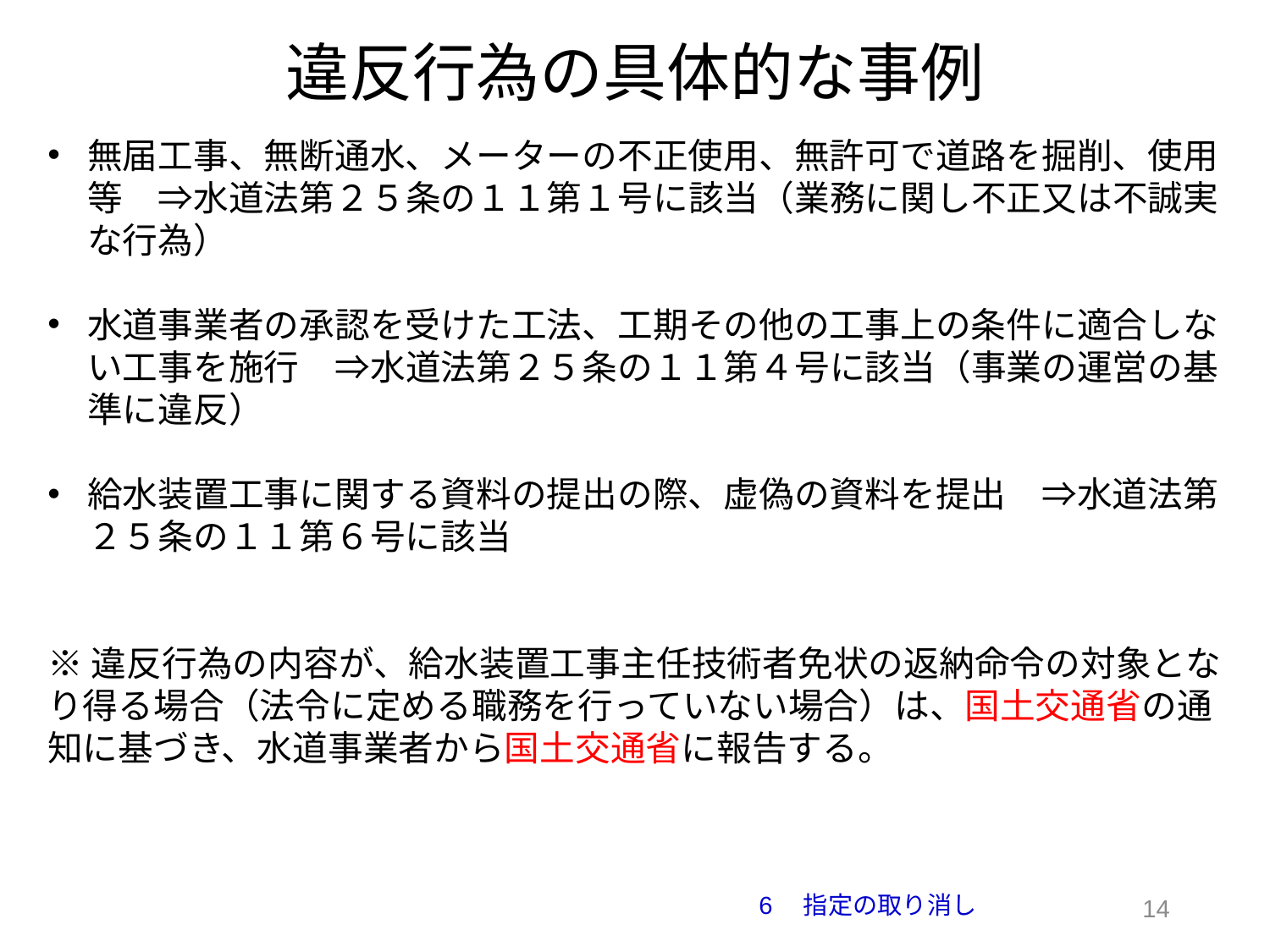

違反行為の具体的な事例
無届工事、無断通水、メーターの不正使用、無許可で道路を掘削、使用等　⇒水道法第２５条の１１第１号に該当（業務に関し不正又は不誠実な行為）

水道事業者の承認を受けた工法、工期その他の工事上の条件に適合しない工事を施行　⇒水道法第２５条の１１第４号に該当（事業の運営の基準に違反）

給水装置工事に関する資料の提出の際、虚偽の資料を提出　⇒水道法第２５条の１１第６号に該当

※違反行為の内容が、給水装置工事主任技術者免状の返納命令の対象となり得る場合（法令に定める職務を行っていない場合）は、国土交通省の通知に基づき、水道事業者から国土交通省に報告する。
14
6　指定の取り消し